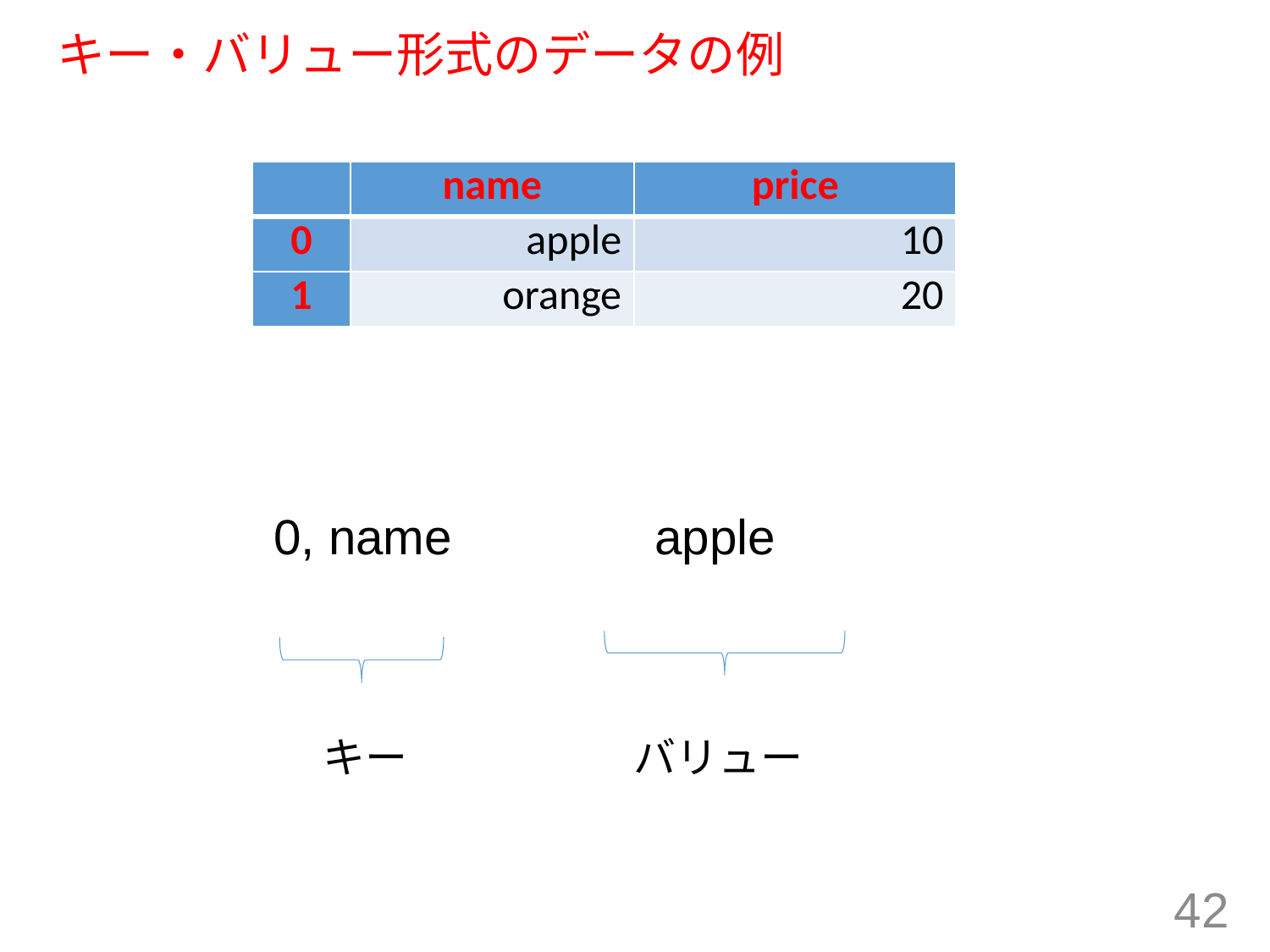

# キー・バリュー形式のデータの例
|  | name | price |
| --- | --- | --- |
| 0 | apple | 10 |
| 1 | orange | 20 |
0, name		apple

キー
バリュー
42